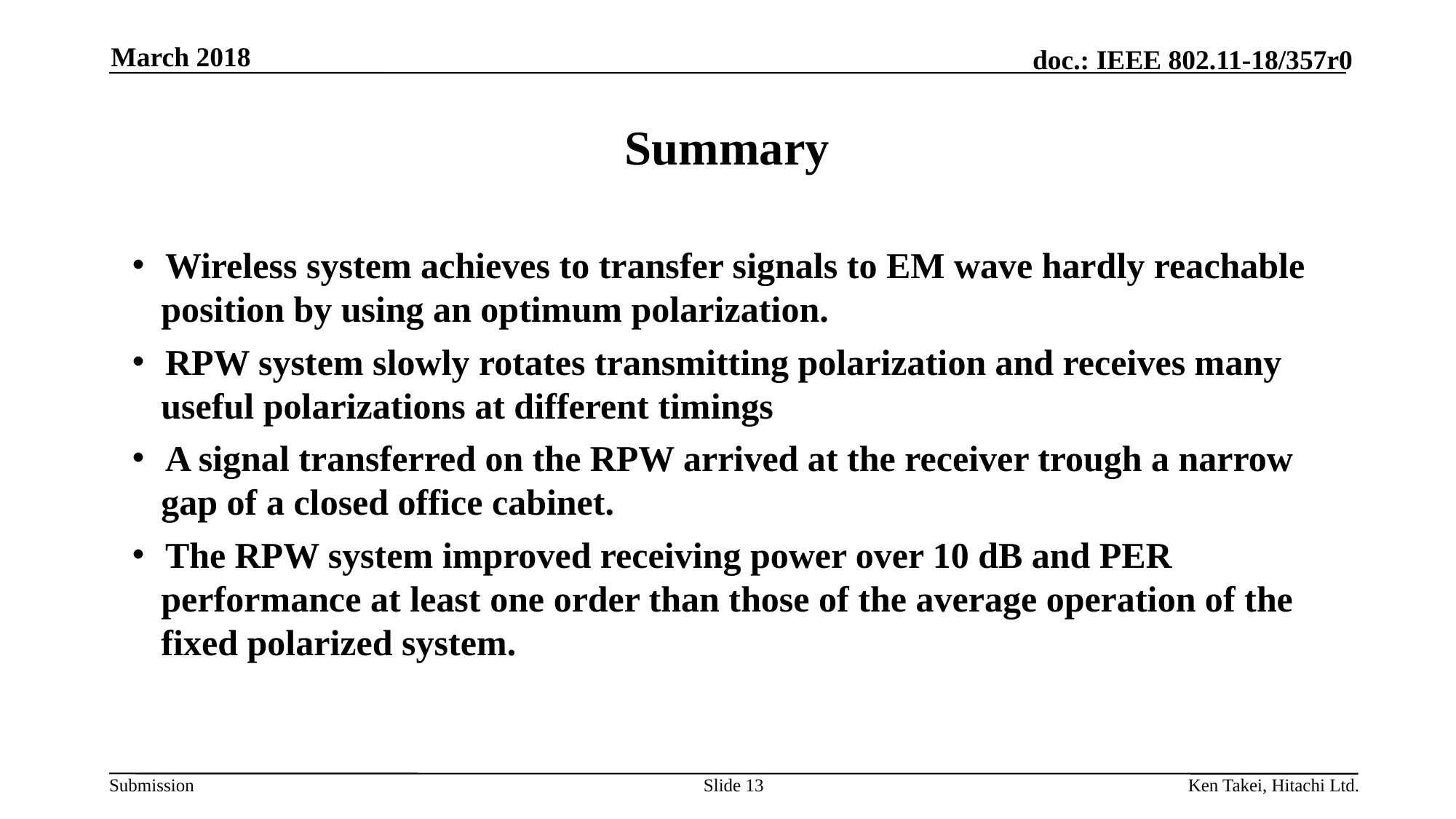

March 2018
# Summary
・Wireless system achieves to transfer signals to EM wave hardly reachable position by using an optimum polarization.
・RPW system slowly rotates transmitting polarization and receives many useful polarizations at different timings
・A signal transferred on the RPW arrived at the receiver trough a narrow gap of a closed office cabinet.
・The RPW system improved receiving power over 10 dB and PER performance at least one order than those of the average operation of the fixed polarized system.

Slide 13
Ken Takei, Hitachi Ltd.